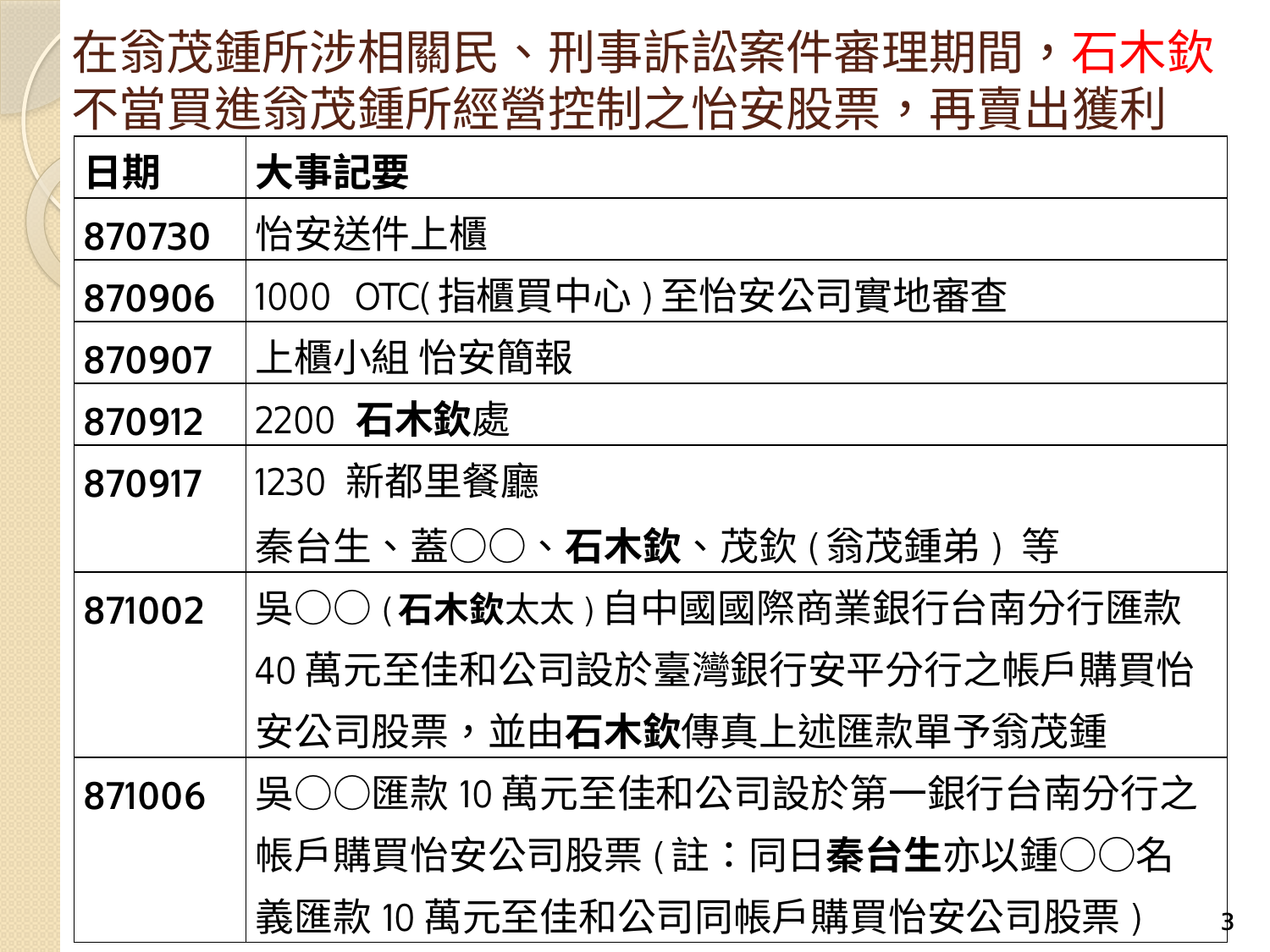

# 在翁茂鍾所涉相關民、刑事訴訟案件審理期間，石木欽不當買進翁茂鍾所經營控制之怡安股票，再賣出獲利
| 日期 | 大事記要 |
| --- | --- |
| 870730 | 怡安送件上櫃 |
| 870906 | 1000 OTC(指櫃買中心)至怡安公司實地審查 |
| 870907 | 上櫃小組 怡安簡報 |
| 870912 | 2200 石木欽處 |
| 870917 | 1230 新都里餐廳 秦台生、蓋○○、石木欽、茂欽(翁茂鍾弟) 等 |
| 871002 | 吳○○(石木欽太太)自中國國際商業銀行台南分行匯款40萬元至佳和公司設於臺灣銀行安平分行之帳戶購買怡安公司股票，並由石木欽傳真上述匯款單予翁茂鍾 |
| 871006 | 吳○○匯款10萬元至佳和公司設於第一銀行台南分行之帳戶購買怡安公司股票(註：同日秦台生亦以鍾○○名義匯款10萬元至佳和公司同帳戶購買怡安公司股票) |
3